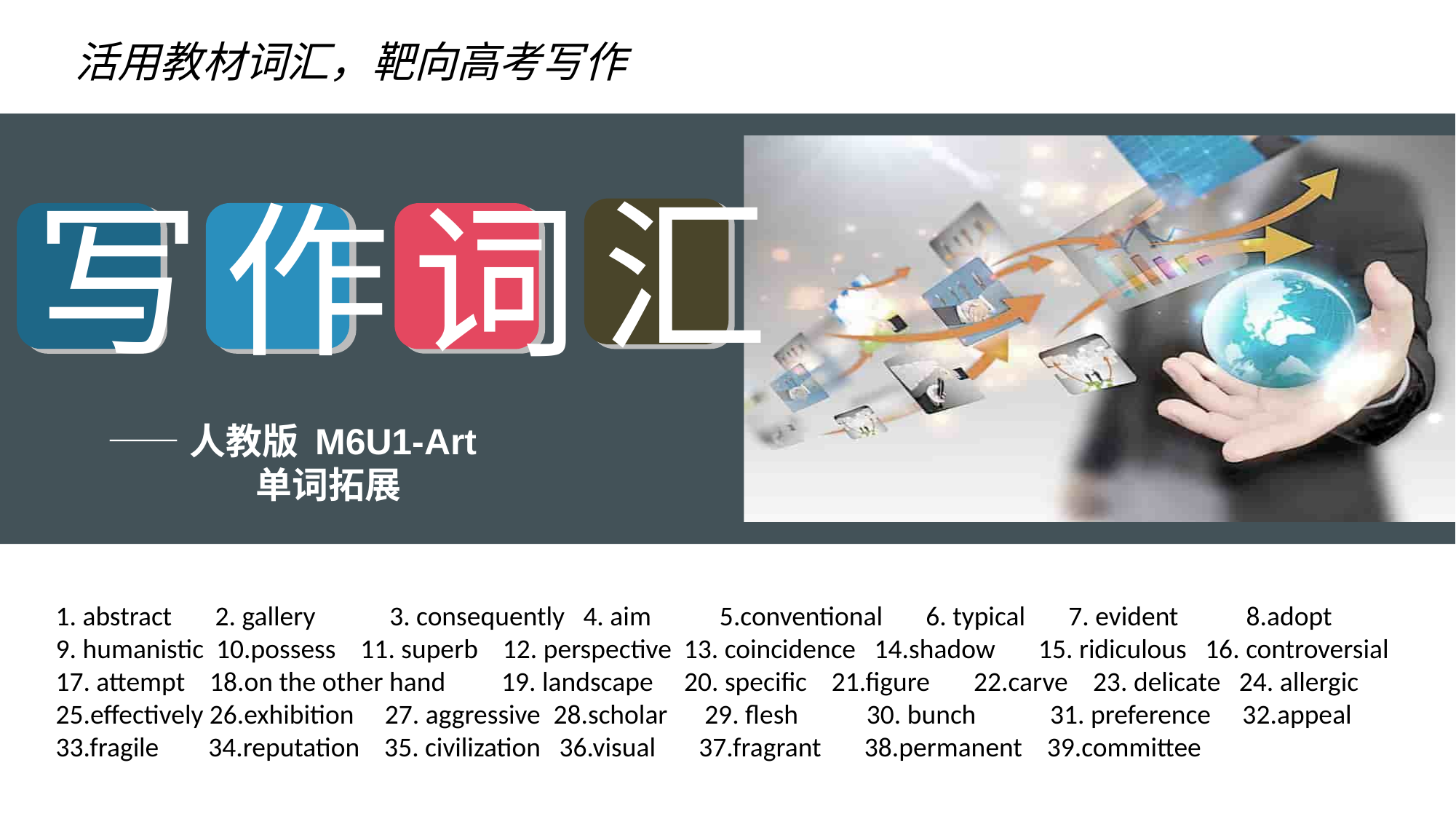

活用教材词汇，靶向高考写作

汇

写

作

词

——人教版 M6U1-Art
                 单词拓展
1. abstract       2. gallery            3. consequently   4. aim           5.conventional       6. typical       7. evident           8.adopt
9. humanistic  10.possess    11. superb    12. perspective  13. coincidence   14.shadow       15. ridiculous   16. controversial
17. attempt    18.on the other hand         19. landscape     20. specific    21.figure       22.carve    23. delicate   24. allergic
25.effectively 26.exhibition     27. aggressive  28.scholar      29. flesh           30. bunch            31. preference     32.appeal
33.fragile        34.reputation    35. civilization   36.visual       37.fragrant       38.permanent    39.committee